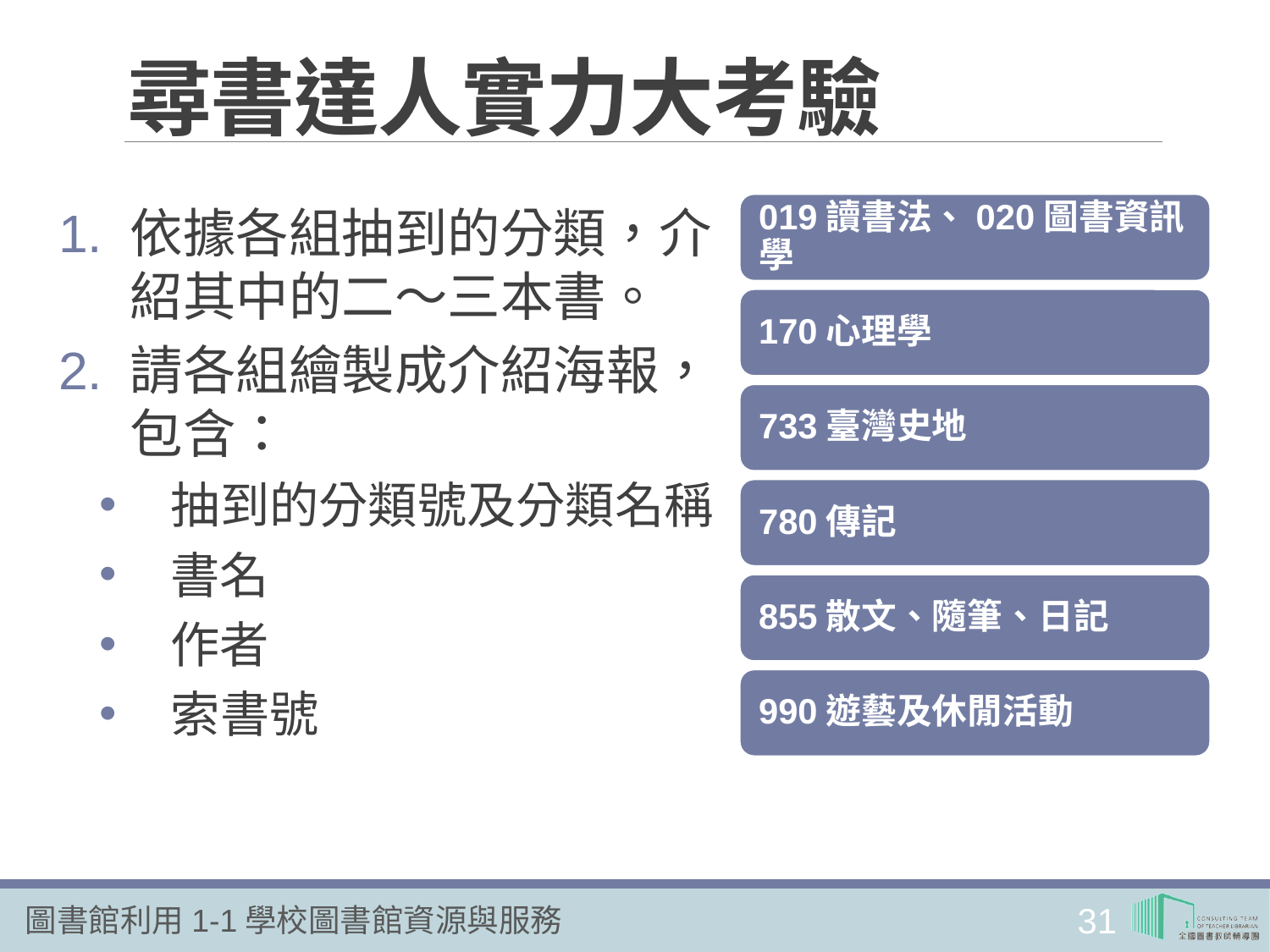

# 尋書達人實力大考驗
依據各組抽到的分類，介紹其中的二～三本書。
請各組繪製成介紹海報，包含：
抽到的分類號及分類名稱
書名
作者
索書號
019讀書法、020圖書資訊學
170心理學
733臺灣史地
780傳記
855散文、隨筆、日記
990遊藝及休閒活動